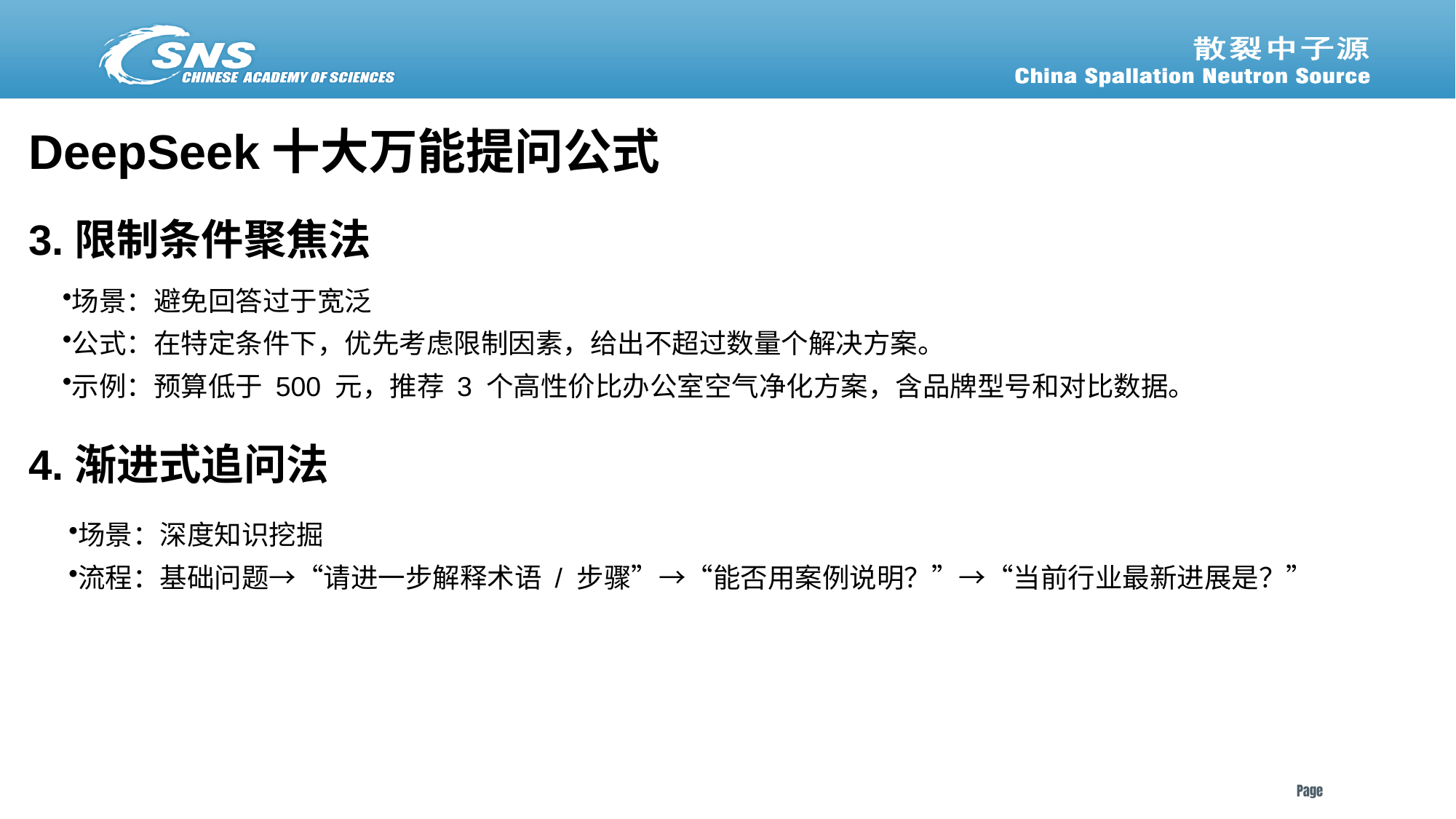

DeepSeek十大万能提问公式
3.限制条件聚焦法
场景：避免回答过于宽泛
公式：在特定条件下，优先考虑限制因素，给出不超过数量个解决方案。
示例：预算低于 500 元，推荐 3 个高性价比办公室空气净化方案，含品牌型号和对比数据。
4.渐进式追问法
场景：深度知识挖掘
流程：基础问题→“请进一步解释术语 / 步骤”→“能否用案例说明？”→“当前行业最新进展是？”